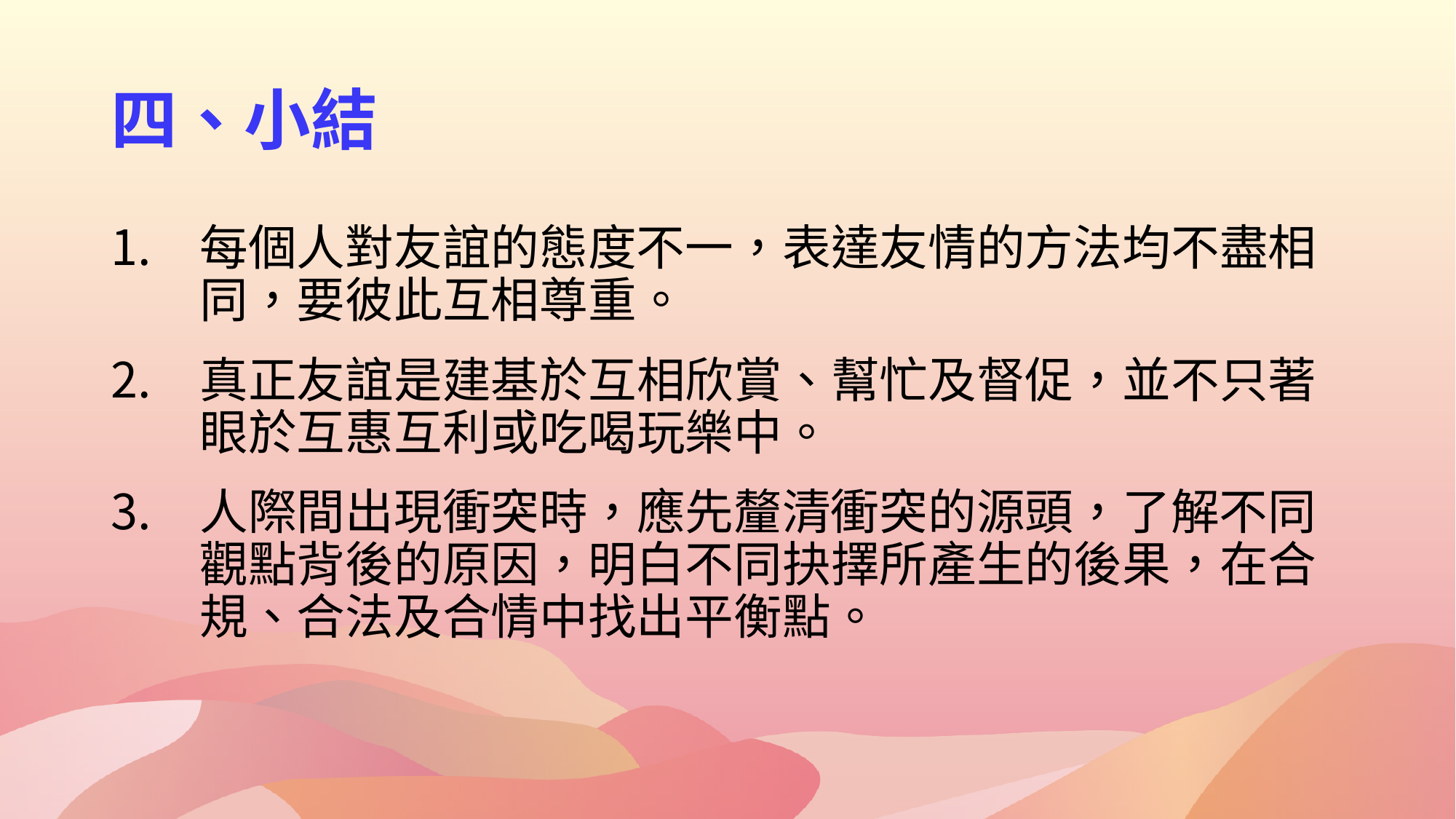

# 四、小結
每個人對友誼的態度不一，表達友情的方法均不盡相同，要彼此互相尊重。
真正友誼是建基於互相欣賞、幫忙及督促，並不只著眼於互惠互利或吃喝玩樂中。
人際間出現衝突時，應先釐清衝突的源頭，了解不同觀點背後的原因，明白不同抉擇所產生的後果，在合規、合法及合情中找出平衡點。